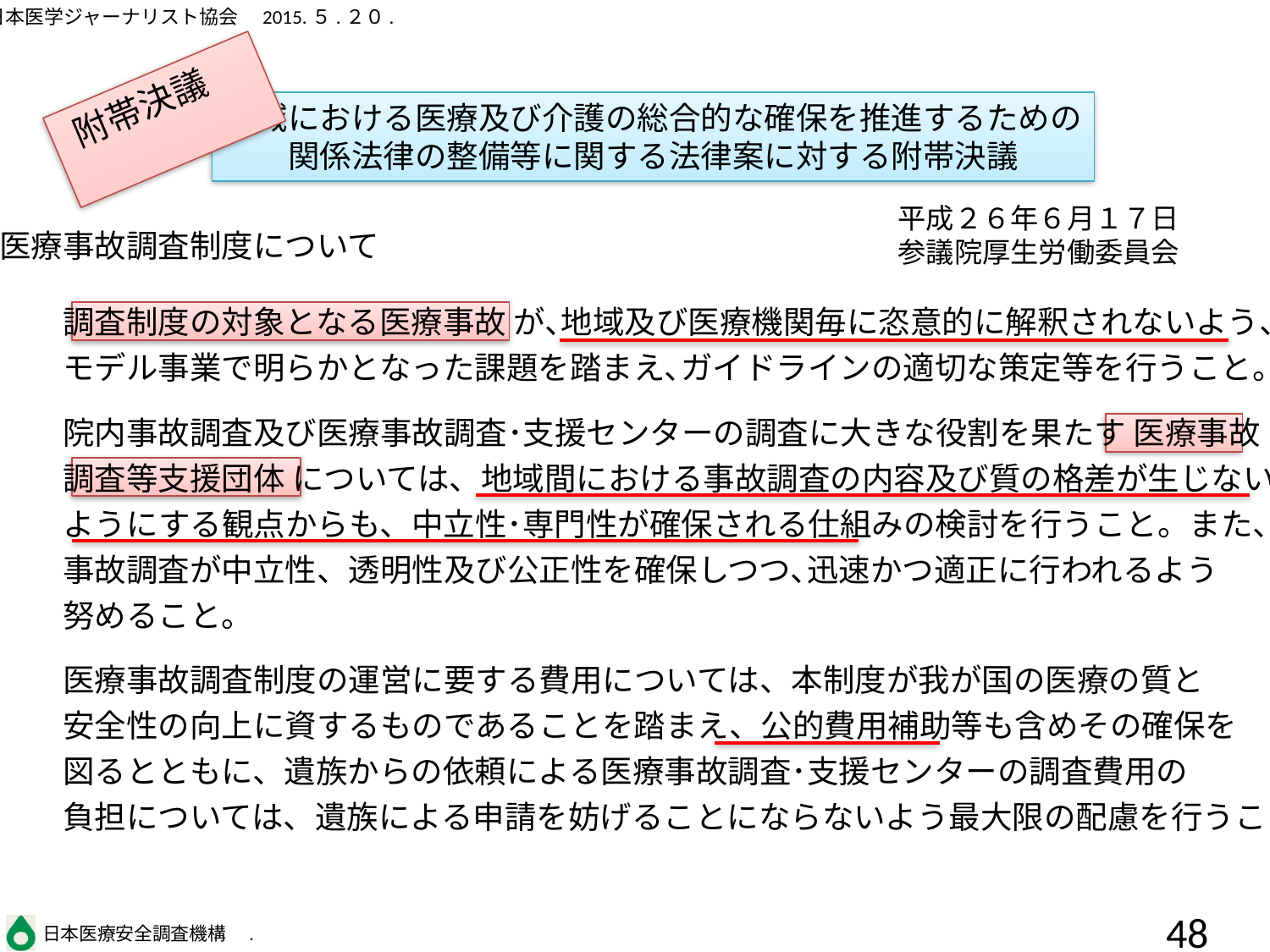

附帯決議
地域における医療及び介護の総合的な確保を推進するための
関係法律の整備等に関する法律案に対する附帯決議
平成２６年６月１７日
参議院厚生労働委員会
２．医療事故調査制度について

　ア	調査制度の対象となる医療事故 が､地域及び医療機関毎に恣意的に解釈されないよう、
	モデル事業で明らかとなった課題を踏まえ､ガイドラインの適切な策定等を行うこと。

　イ	院内事故調査及び医療事故調査･支援センターの調査に大きな役割を果たす 医療事故
	調査等支援団体 については、地域間における事故調査の内容及び質の格差が生じない
	ようにする観点からも、中立性･専門性が確保される仕組みの検討を行うこと。また、
	事故調査が中立性、透明性及び公正性を確保しつつ､迅速かつ適正に行われるよう
	努めること。

　ウ	医療事故調査制度の運営に要する費用については、本制度が我が国の医療の質と
	安全性の向上に資するものであることを踏まえ、公的費用補助等も含めその確保を
	図るとともに、遺族からの依頼による医療事故調査･支援センターの調査費用の
	負担については、遺族による申請を妨げることにならないよう最大限の配慮を行うこと。